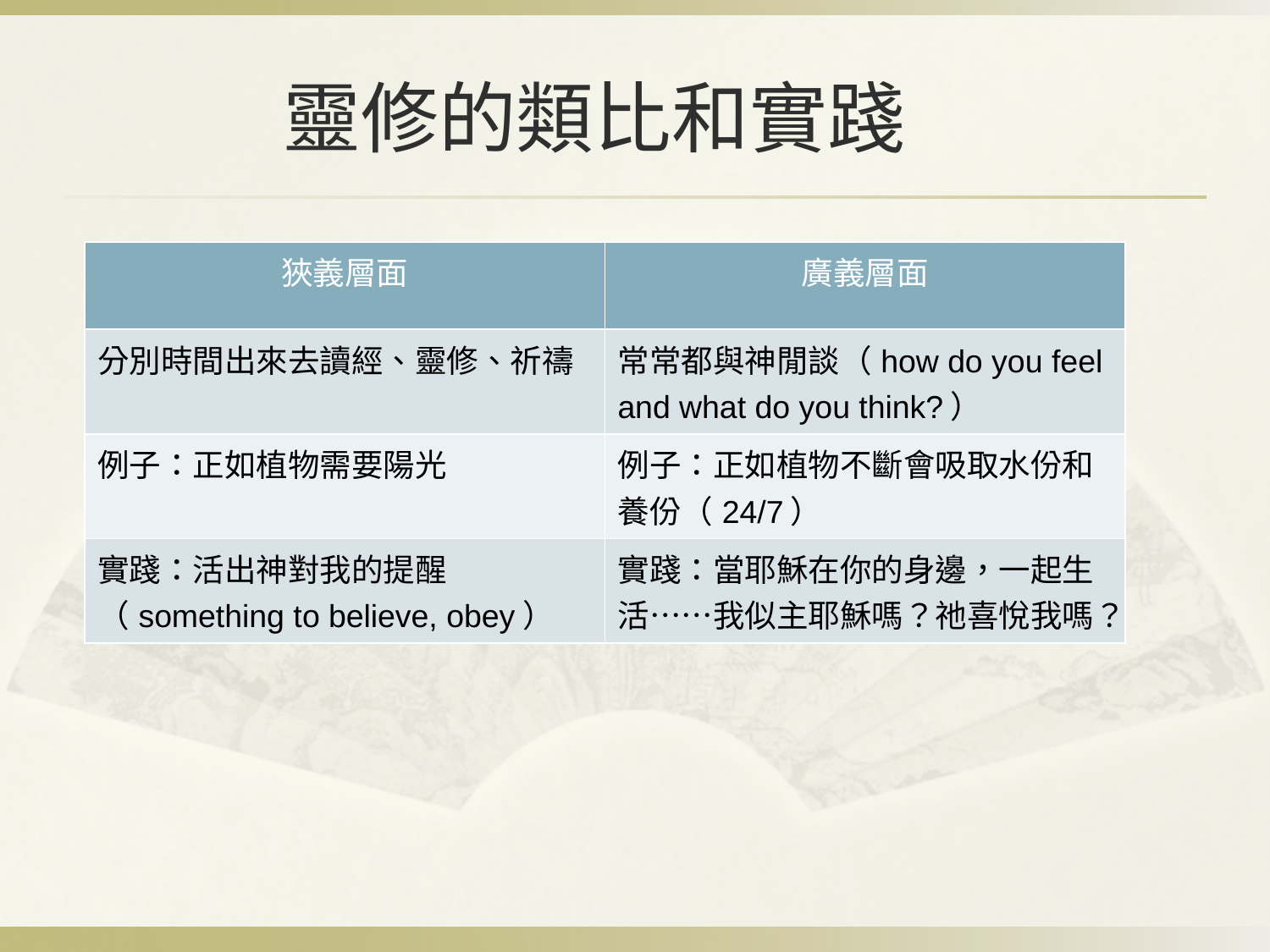

# 靈修的類比和實踐
| 狹義層面 | 廣義層面 |
| --- | --- |
| 分別時間出來去讀經、靈修、祈禱 | 常常都與神閒談（how do you feel and what do you think?） |
| 例子：正如植物需要陽光 | 例子：正如植物不斷會吸取水份和養份（24/7） |
| 實踐：活出神對我的提醒（something to believe, obey） | 實踐：當耶穌在你的身邊，一起生活……我似主耶穌嗎？祂喜悅我嗎？ |